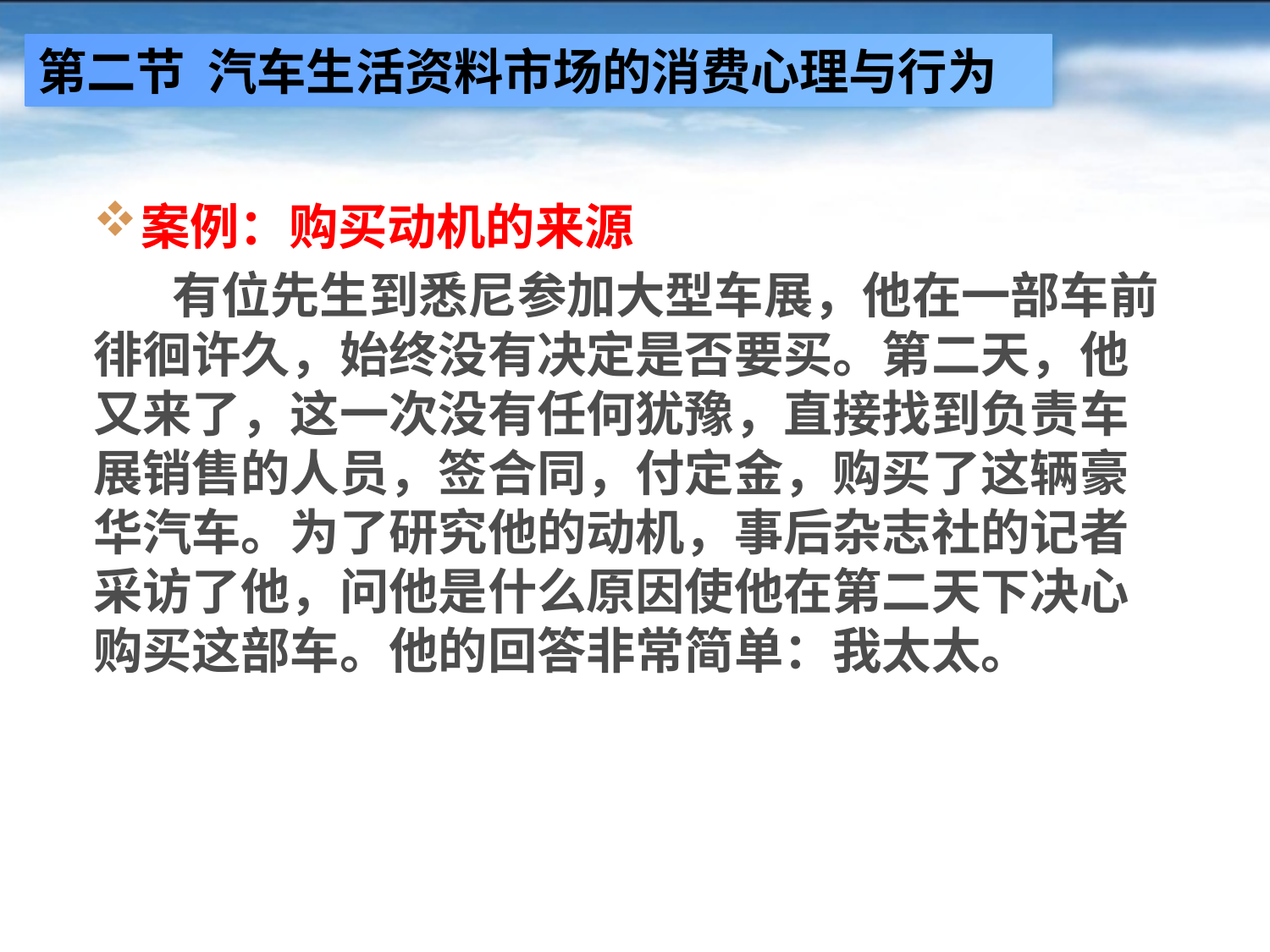

第二节  汽车生活资料市场的消费心理与行为
案例：购买动机的来源
      有位先生到悉尼参加大型车展，他在一部车前徘徊许久，始终没有决定是否要买。第二天，他又来了，这一次没有任何犹豫，直接找到负责车展销售的人员，签合同，付定金，购买了这辆豪华汽车。为了研究他的动机，事后杂志社的记者采访了他，问他是什么原因使他在第二天下决心购买这部车。他的回答非常简单：我太太。